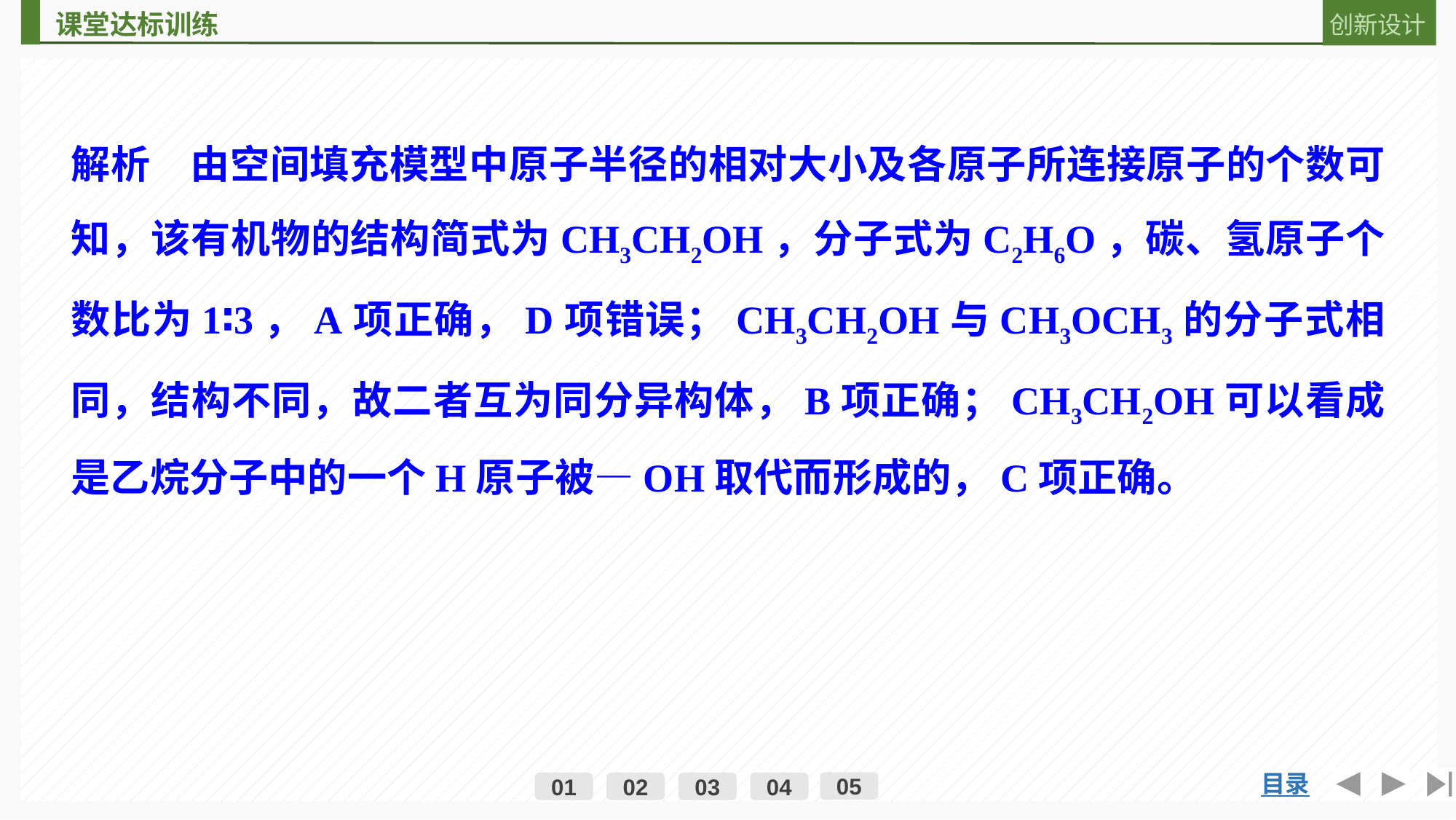

解析　由空间填充模型中原子半径的相对大小及各原子所连接原子的个数可知，该有机物的结构简式为CH3CH2OH，分子式为C2H6O，碳、氢原子个数比为1∶3，A项正确，D项错误；CH3CH2OH与CH3OCH3的分子式相同，结构不同，故二者互为同分异构体，B项正确；CH3CH2OH可以看成是乙烷分子中的一个H原子被—OH取代而形成的，C项正确。